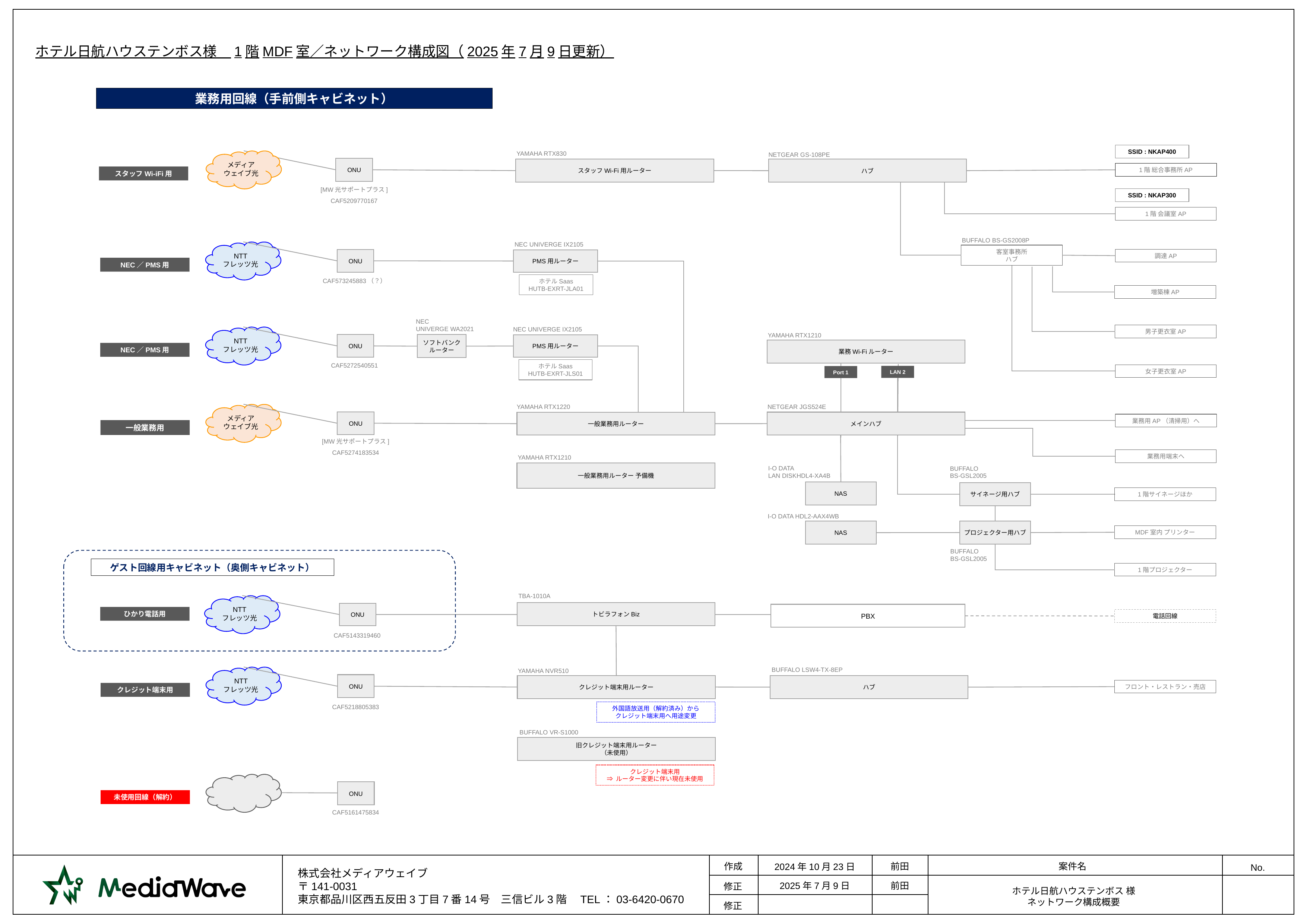

ホテル日航ハウステンボス様　1階MDF室／ネットワーク構成図（2025年7月9日更新）
業務用回線（手前側キャビネット）
SSID : NKAP400
YAMAHA RTX830
NETGEAR GS-108PE
メディア
ウェイブ光
ONU
1階 総合事務所AP

スタッフWi-Fi用ルーター
ハブ
スタッフWi-iFi用
[MW光サポートプラス]

CAF5209770167
SSID : NKAP300
1階 会議室AP
BUFFALO BS-GS2008P
NEC UNIVERGE IX2105

NTT
フレッツ光
客室事務所
ハブ

調達AP

ONU

PMS用ルーター
NEC／PMS用

CAF573245883（？）
ホテルSaas
HUTB-EXRT-JLA01
増築棟AP
NEC
UNIVERGE WA2021
男子更衣室AP
NEC UNIVERGE IX2105
NTT
フレッツ光
YAMAHA RTX1210

ONU
ソフトバンクルーター
PMS用ルーター
業務Wi-Fiルーター
NEC／PMS用

CAF5272540551
ホテルSaas
HUTB-EXRT-JLS01
女子更衣室AP
LAN 2
Port 1

YAMAHA RTX1220
NETGEAR JGS524E
メディア
ウェイブ光
業務用AP（清掃用）へ

ONU

一般業務用ルーター
メインハブ

一般業務用
[MW光サポートプラス]

CAF5274183534
業務用端末へ
YAMAHA RTX1210

I-O DATA
LAN DISKHDL4-XA4B
BUFFALO
BS-GSL2005
一般業務用ルーター 予備機
NAS
サイネージ用ハブ
1階サイネージほか
I-O DATA HDL2-AAX4WB
MDF室内 プリンター
プロジェクター用ハブ
NAS
BUFFALO
BS-GSL2005

1階プロジェクター
ゲスト回線用キャビネット（奥側キャビネット）
TBA-1010A
NTT
フレッツ光

トビラフォンBiz
ONU
PBX
電話回線
ひかり電話用

CAF5143319460

BUFFALO LSW4-TX-8EP
YAMAHA NVR510
NTT
フレッツ光
ONU
フロント・レストラン・売店

クレジット端末用ルーター
ハブ
クレジット端末用

CAF5218805383
外国語放送用（解約済み）から
クレジット端末用へ用途変更
BUFFALO VR-S1000
旧クレジット端末用ルーター
（未使用）
クレジット端末用
⇒ ルーター変更に伴い現在未使用

ONU
未使用回線（解約）

CAF5161475834
前田
2024年10月23日
前田
2025年7月9日
ホテル日航ハウステンボス 様
ネットワーク構成概要